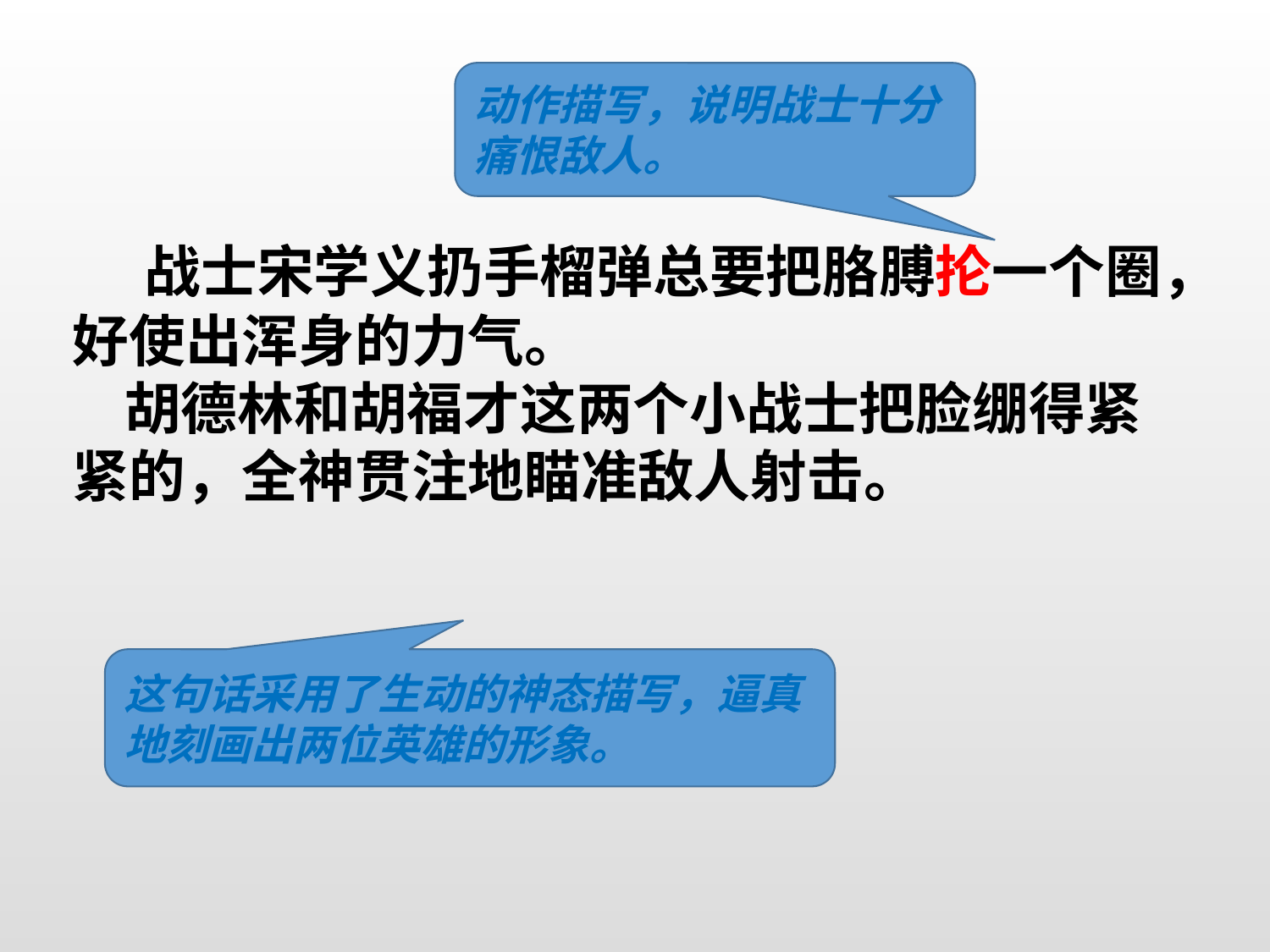

动作描写，说明战士十分痛恨敌人。
    战士宋学义扔手榴弹总要把胳膊抡一个圈，好使出浑身的力气。
   胡德林和胡福才这两个小战士把脸绷得紧紧的，全神贯注地瞄准敌人射击。
这句话采用了生动的神态描写，逼真地刻画出两位英雄的形象。